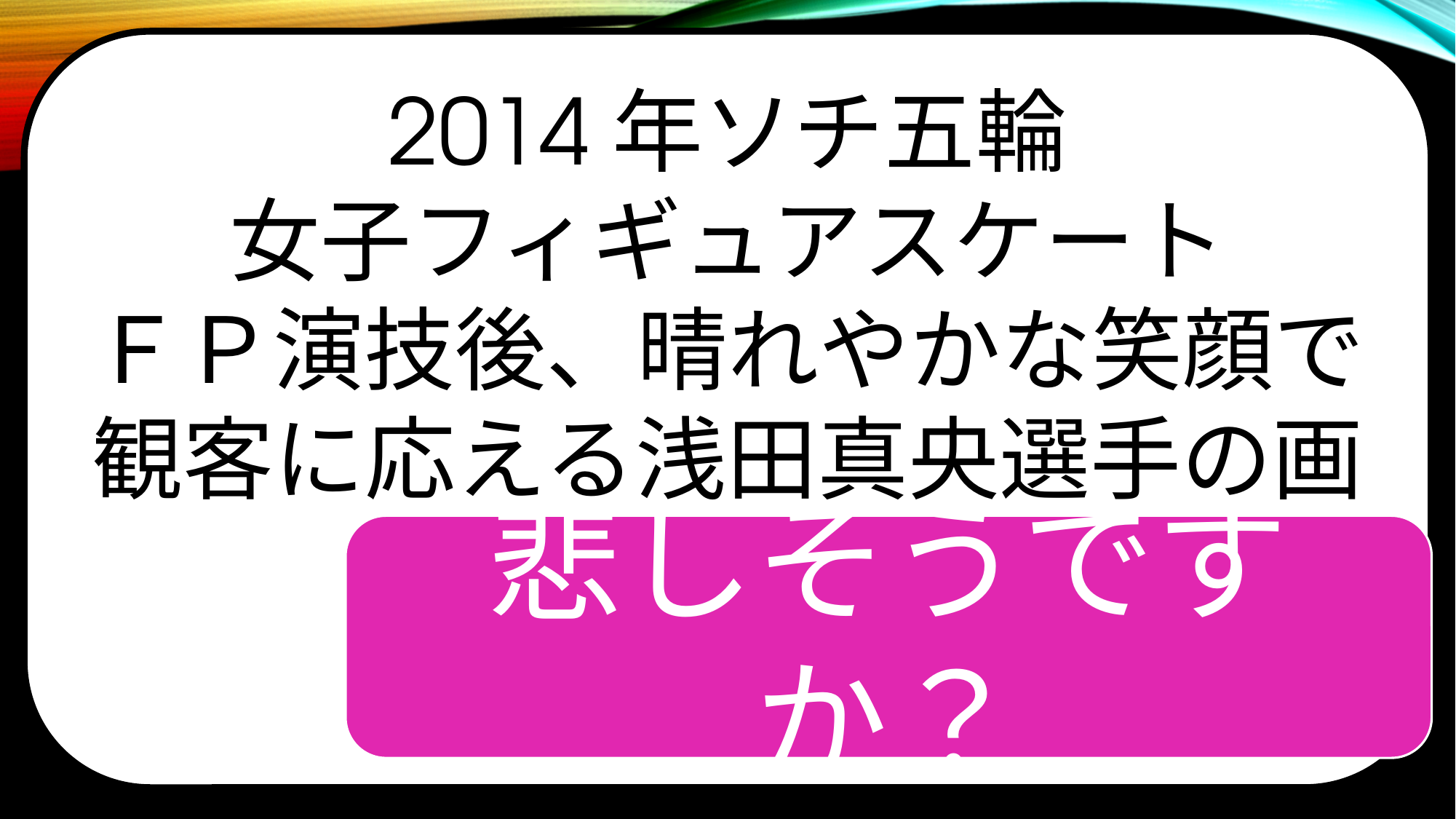

2014年ソチ五輪
女子フィギュアスケート
ＦＰ演技後、晴れやかな笑顔で観客に応える浅田真央選手の画像
#

悲しそうですか？